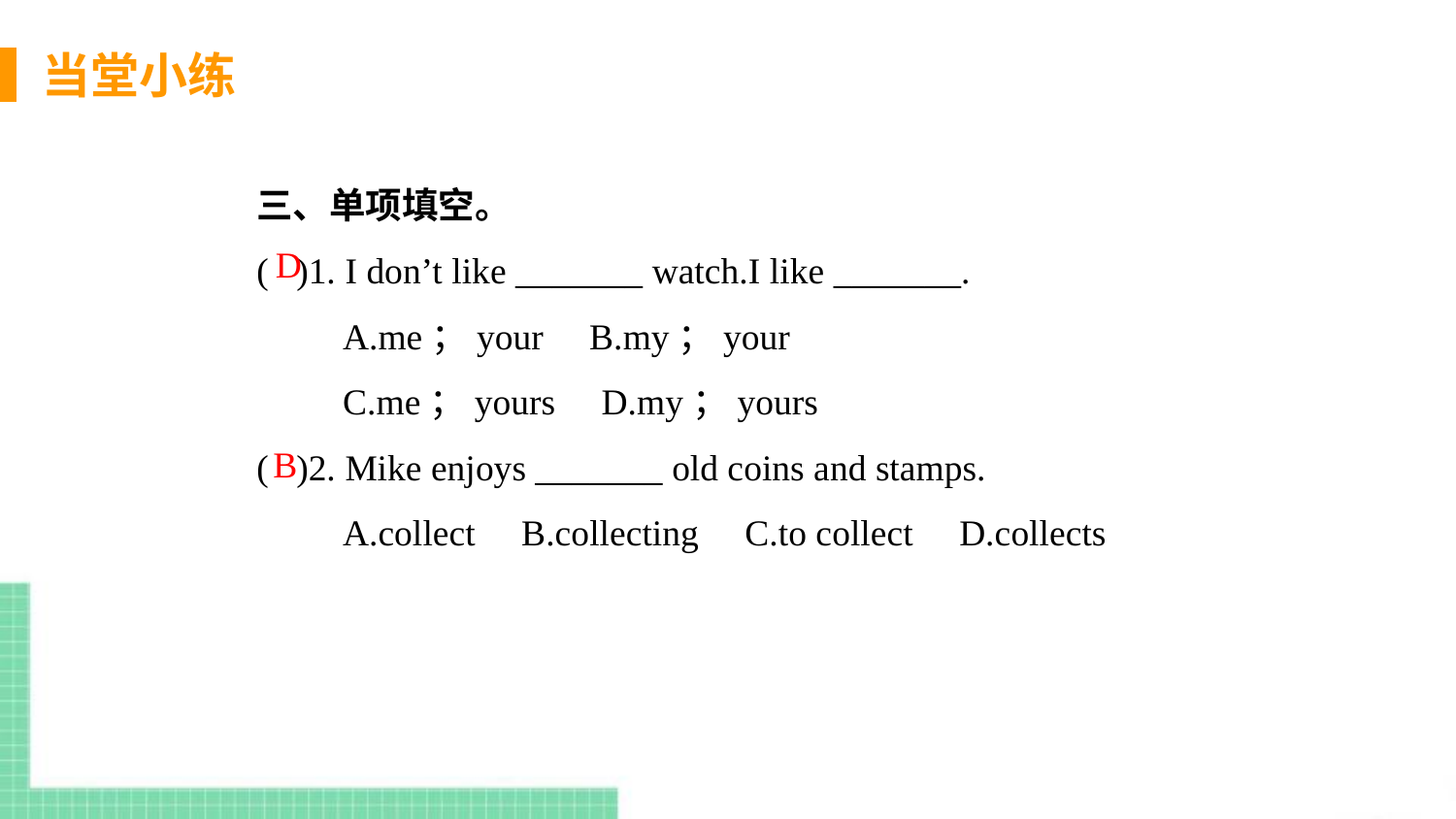

当堂小练

三、单项填空。
(   )1. I don’t like _______ watch.I like _______.
A.me；your     B.my；your
C.me；yours     D.my；yours
(   )2. Mike enjoys _______ old coins and stamps.
A.collect     B.collecting     C.to collect     D.collects
D
B